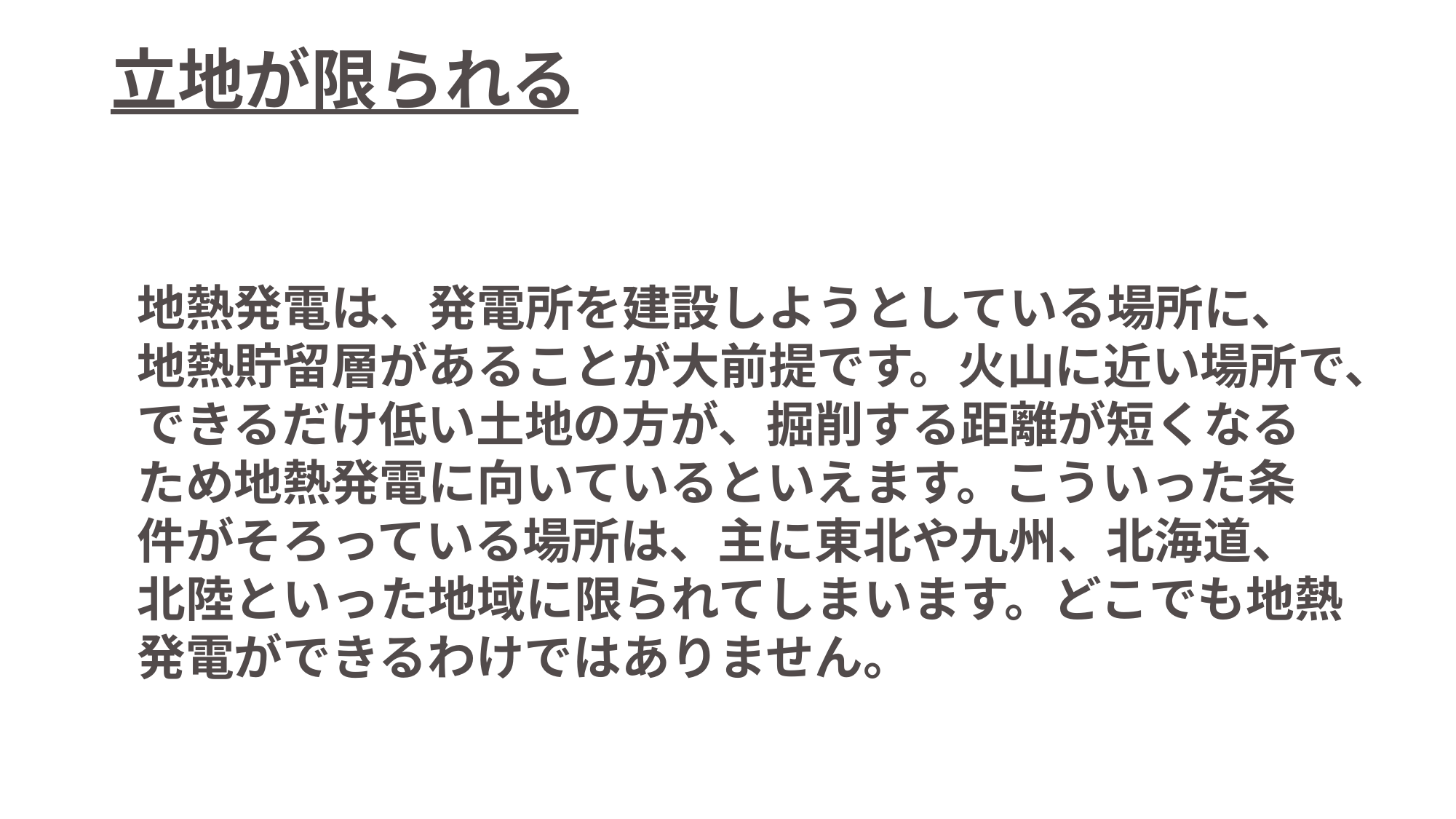

# 立地が限られる

地熱発電は、発電所を建設しようとしている場所に、地熱貯留層があることが大前提です。火山に近い場所で、できるだけ低い土地の方が、掘削する距離が短くなるため地熱発電に向いているといえます。こういった条件がそろっている場所は、主に東北や九州、北海道、北陸といった地域に限られてしまいます。どこでも地熱発電ができるわけではありません。